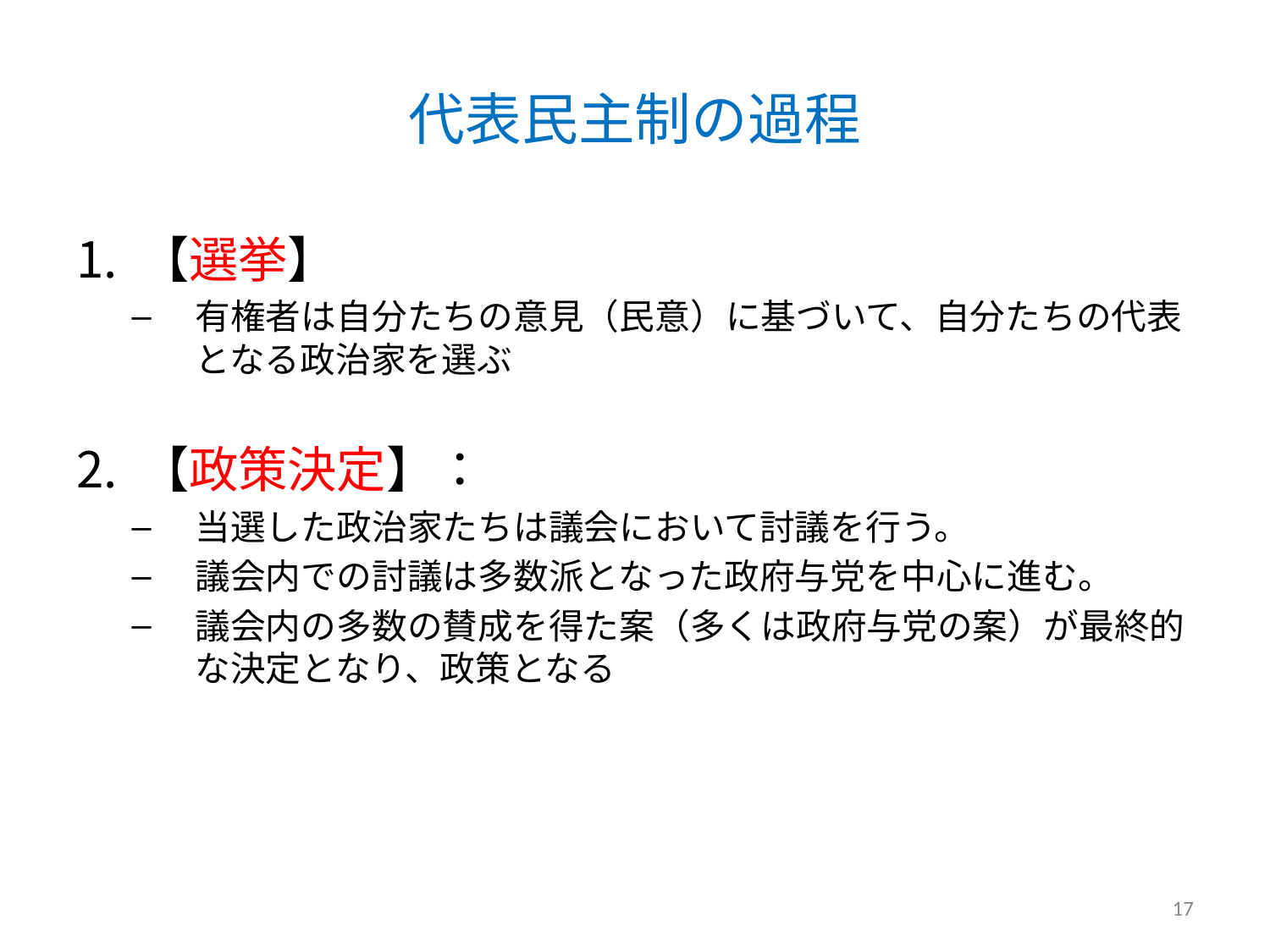

# 代表民主制の過程
【選挙】
有権者は自分たちの意見（民意）に基づいて、自分たちの代表となる政治家を選ぶ

【政策決定】：
当選した政治家たちは議会において討議を行う。
議会内での討議は多数派となった政府与党を中心に進む。
議会内の多数の賛成を得た案（多くは政府与党の案）が最終的な決定となり、政策となる

17